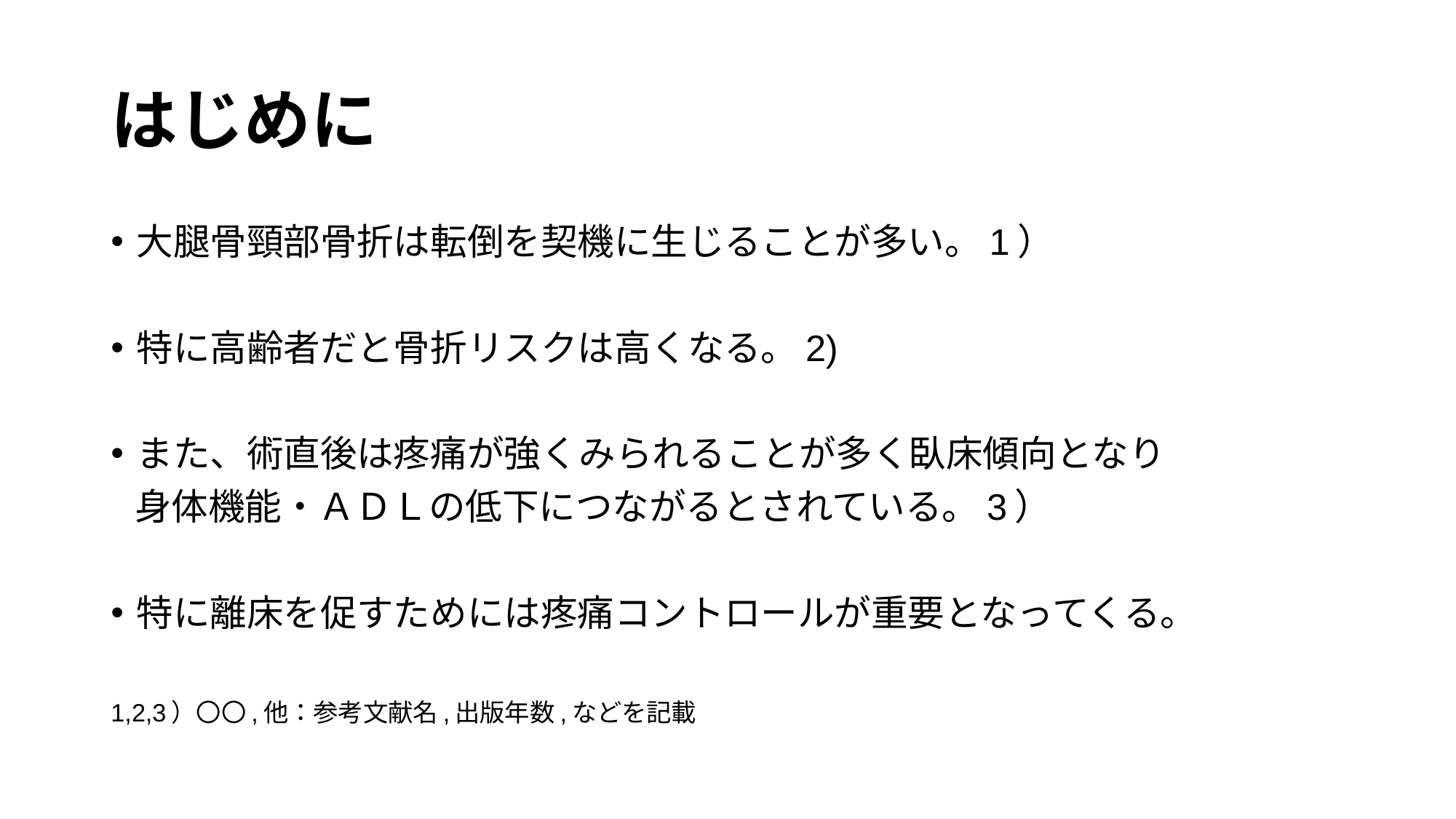

# はじめに
大腿骨頸部骨折は転倒を契機に生じることが多い。1）

特に高齢者だと骨折リスクは高くなる。2)

また、術直後は疼痛が強くみられることが多く臥床傾向となり
  身体機能・ＡＤＬの低下につながるとされている。3）

特に離床を促すためには疼痛コントロールが重要となってくる。

1,2,3）〇〇,他：参考文献名,出版年数,などを記載